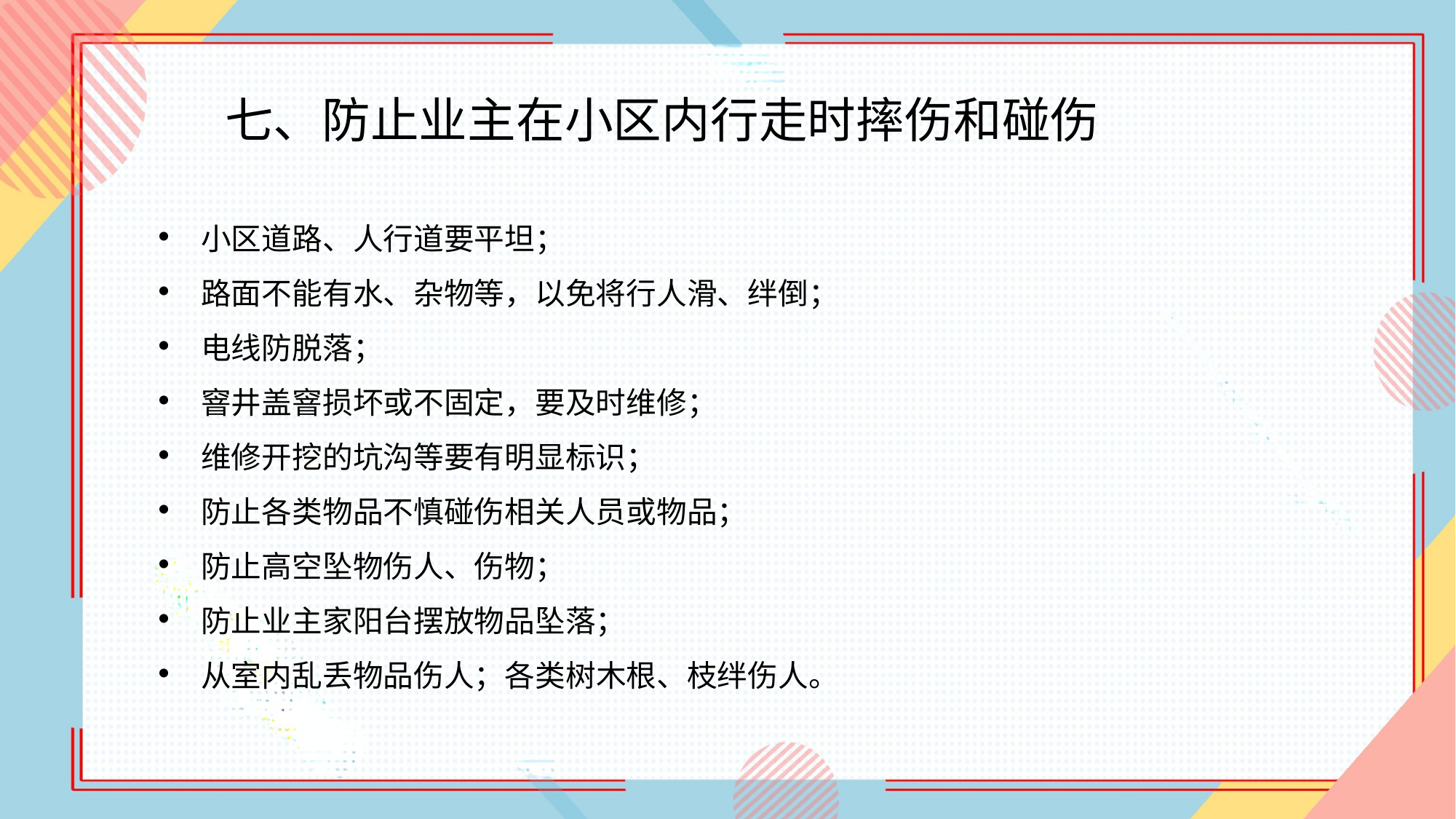

七、防止业主在小区内行走时摔伤和碰伤
小区道路、人行道要平坦；
路面不能有水、杂物等，以免将行人滑、绊倒；
电线防脱落；
窨井盖窨损坏或不固定，要及时维修；
维修开挖的坑沟等要有明显标识；
防止各类物品不慎碰伤相关人员或物品；
防止高空坠物伤人、伤物；
防止业主家阳台摆放物品坠落；
从室内乱丢物品伤人；各类树木根、枝绊伤人。